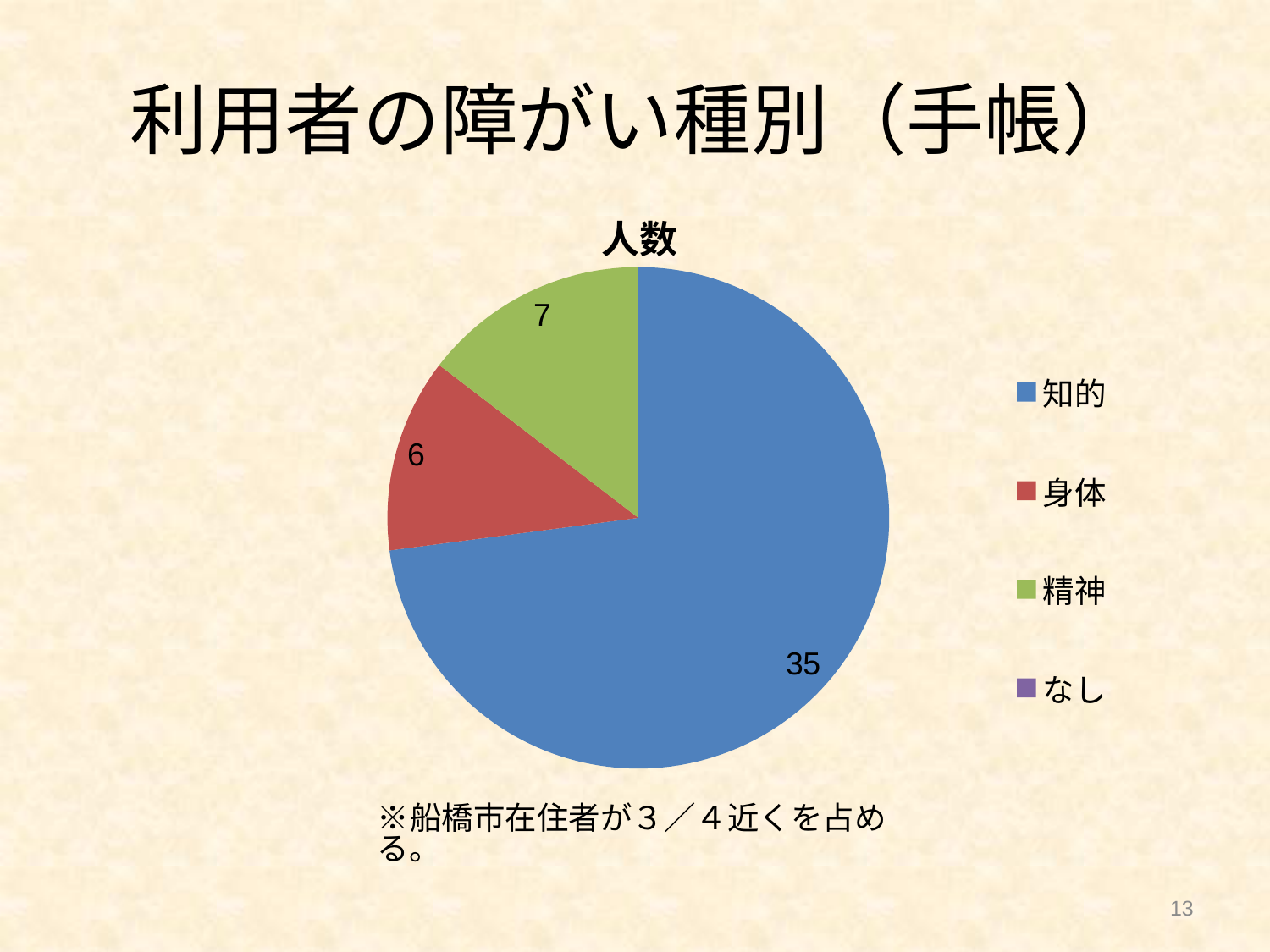

# 利用者の障がい種別（手帳）

### Chart:

| Category | 人数 |
|---|---|
| 知的 | 35.0 |
| 身体 | 6.0 |
| 精神 | 7.0 |
| なし | 0.0 |
13